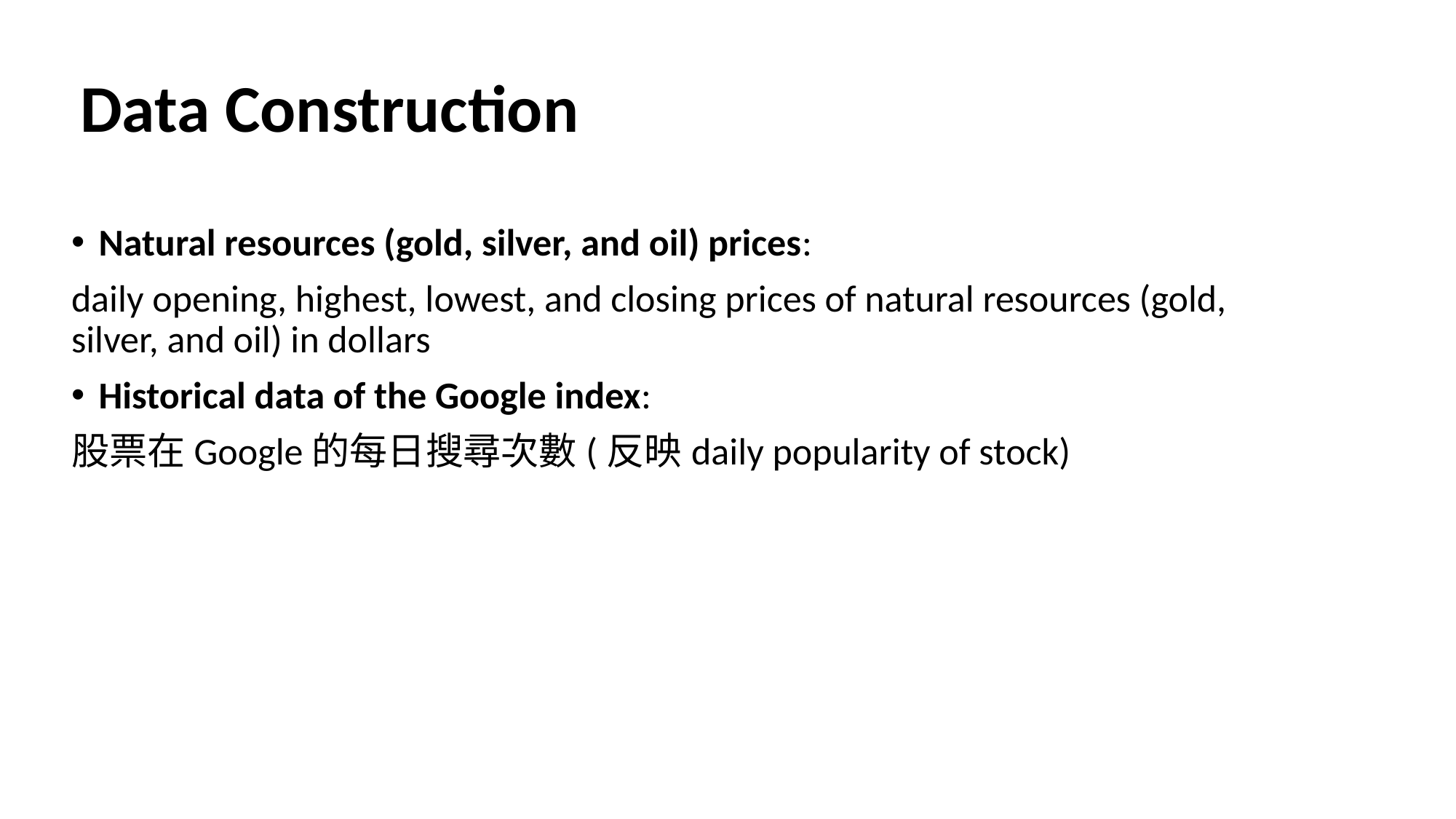

# Data Construction
Natural resources (gold, silver, and oil) prices:
daily opening, highest, lowest, and closing prices of natural resources (gold, silver, and oil) in dollars
Historical data of the Google index:
股票在Google的每日搜尋次數(反映daily popularity of stock)